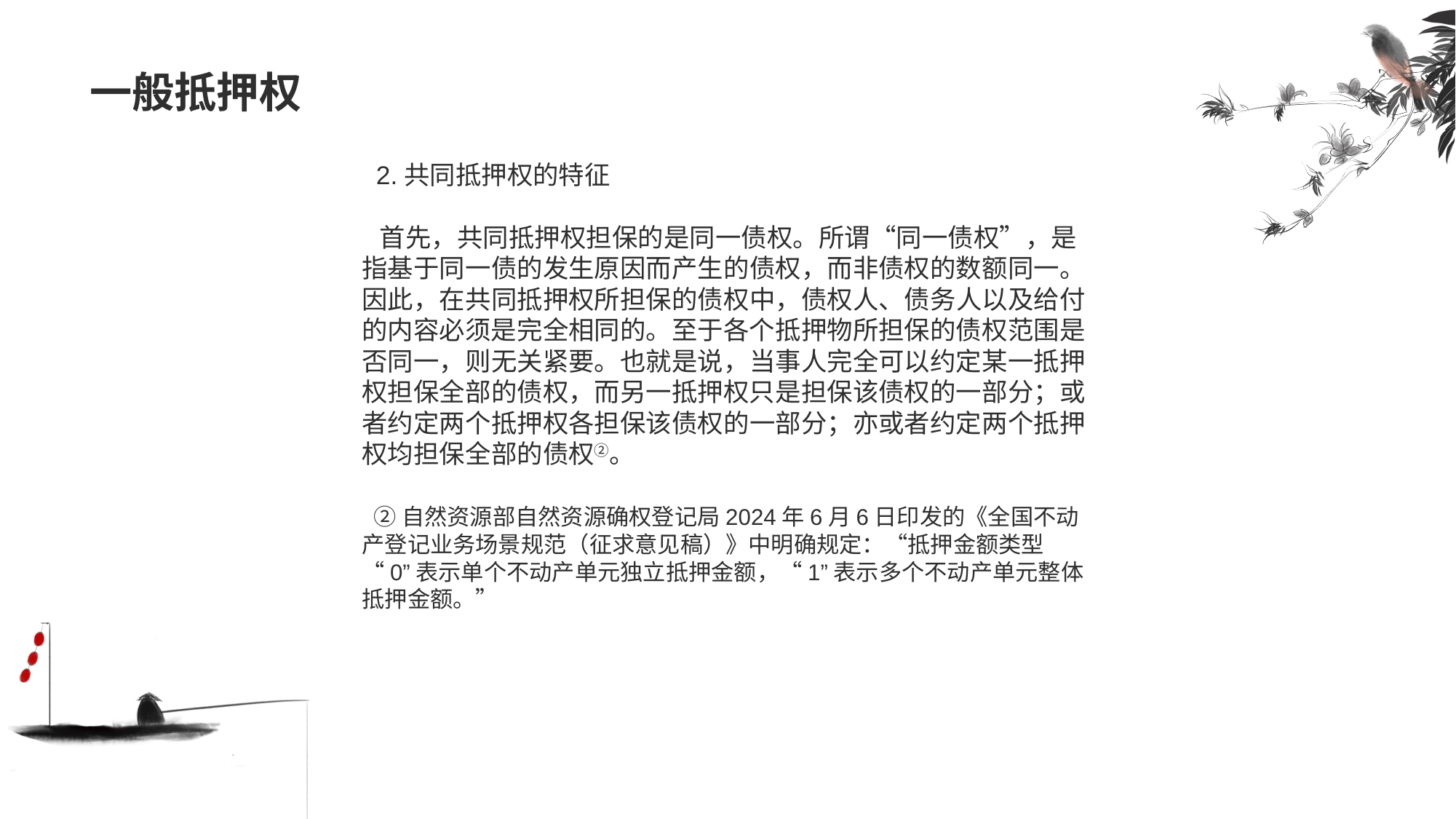

# 一般抵押权

  2.共同抵押权的特征

  首先，共同抵押权担保的是同一债权。所谓“同一债权”，是指基于同一债的发生原因而产生的债权，而非债权的数额同一。因此，在共同抵押权所担保的债权中，债权人、债务人以及给付的内容必须是完全相同的。至于各个抵押物所担保的债权范围是否同一，则无关紧要。也就是说，当事人完全可以约定某一抵押权担保全部的债权，而另一抵押权只是担保该债权的一部分；或者约定两个抵押权各担保该债权的一部分；亦或者约定两个抵押权均担保全部的债权②。

  ②自然资源部自然资源确权登记局2024年6月6日印发的《全国不动产登记业务场景规范（征求意见稿）》中明确规定：“抵押金额类型 “0”表示单个不动产单元独立抵押金额，“1”表示多个不动产单元整体抵押金额。”
74